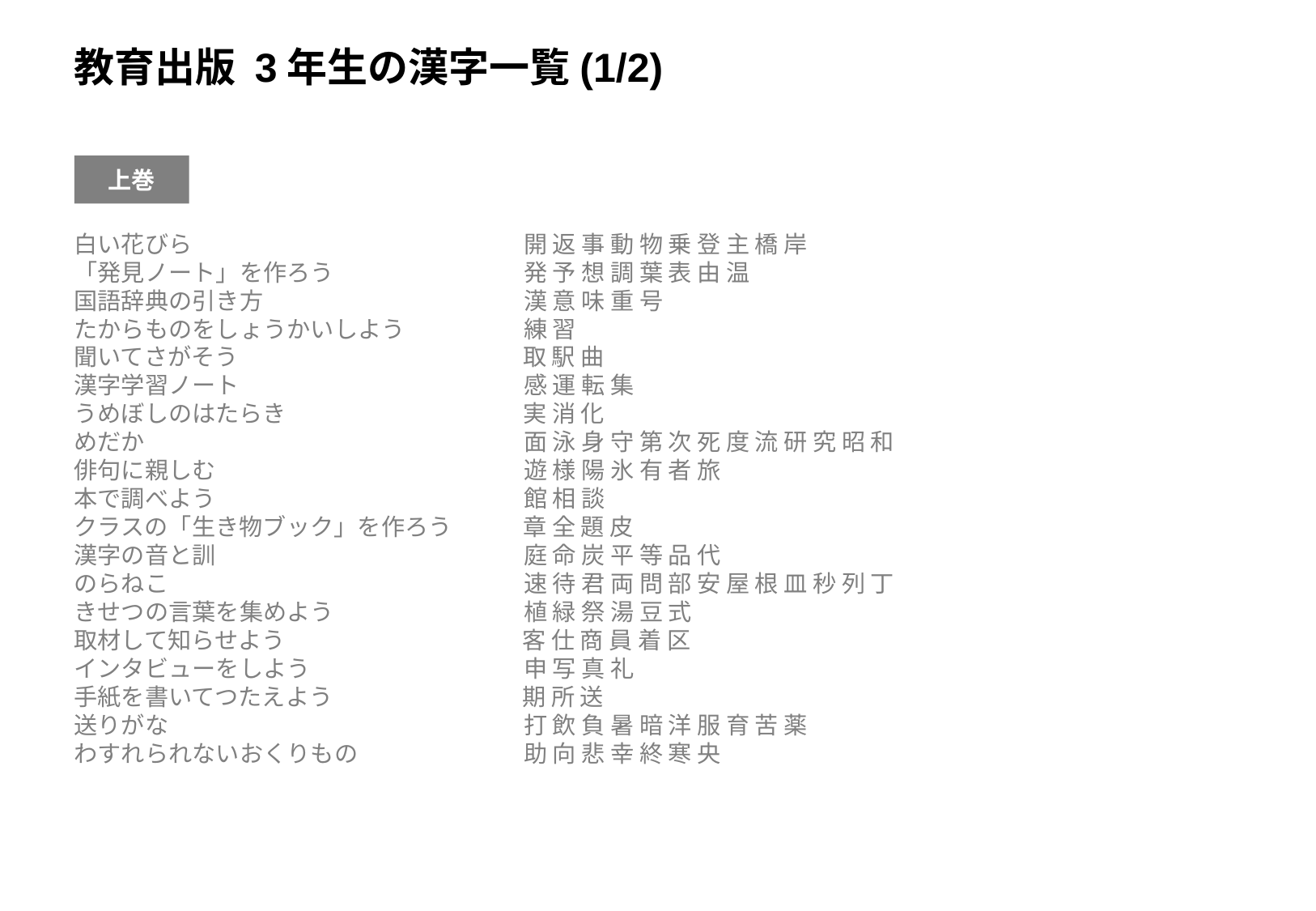

教育出版 3年生の漢字一覧(1/2)
上巻
白い花びら　　　　　　　　　　　　　　開 返 事 動 物 乗 登 主 橋 岸
「発見ノート」を作ろう　　　　　　　　発 予 想 調 葉 表 由 温
国語辞典の引き方　　　　　　　　　　　漢 意 味 重 号
たからものをしょうかいしよう　　　　　練 習
聞いてさがそう　　　　　　　　　　　　取 駅 曲
漢字学習ノート　　　　　　　　　　　　感 運 転 集
うめぼしのはたらき　　　　　　　　　　実 消 化
めだか　　　　　　　　　　　　　　　　面 泳 身 守 第 次 死 度 流 研 究 昭 和
俳句に親しむ　　　　　　　　　　　　　遊 様 陽 氷 有 者 旅
本で調べよう　　　　　　　　　　　　　館 相 談
クラスの「生き物ブック」を作ろう　　　章 全 題 皮
漢字の音と訓　　　　　　　　　　　　　庭 命 炭 平 等 品 代
のらねこ　　　　　　　　　　　　　　　速 待 君 両 問 部 安 屋 根 皿 秒 列 丁
きせつの言葉を集めよう　　　　　　　　植 緑 祭 湯 豆 式
取材して知らせよう　　　　　　　　　　客 仕 商 員 着 区
インタビューをしよう　　　　　　　　　申 写 真 礼
手紙を書いてつたえよう　　　　　　　　期 所 送
送りがな　　　　　　　　　　　　　　　打 飲 負 暑 暗 洋 服 育 苦 薬
わすれられないおくりもの　　　　　　　助 向 悲 幸 終 寒 央